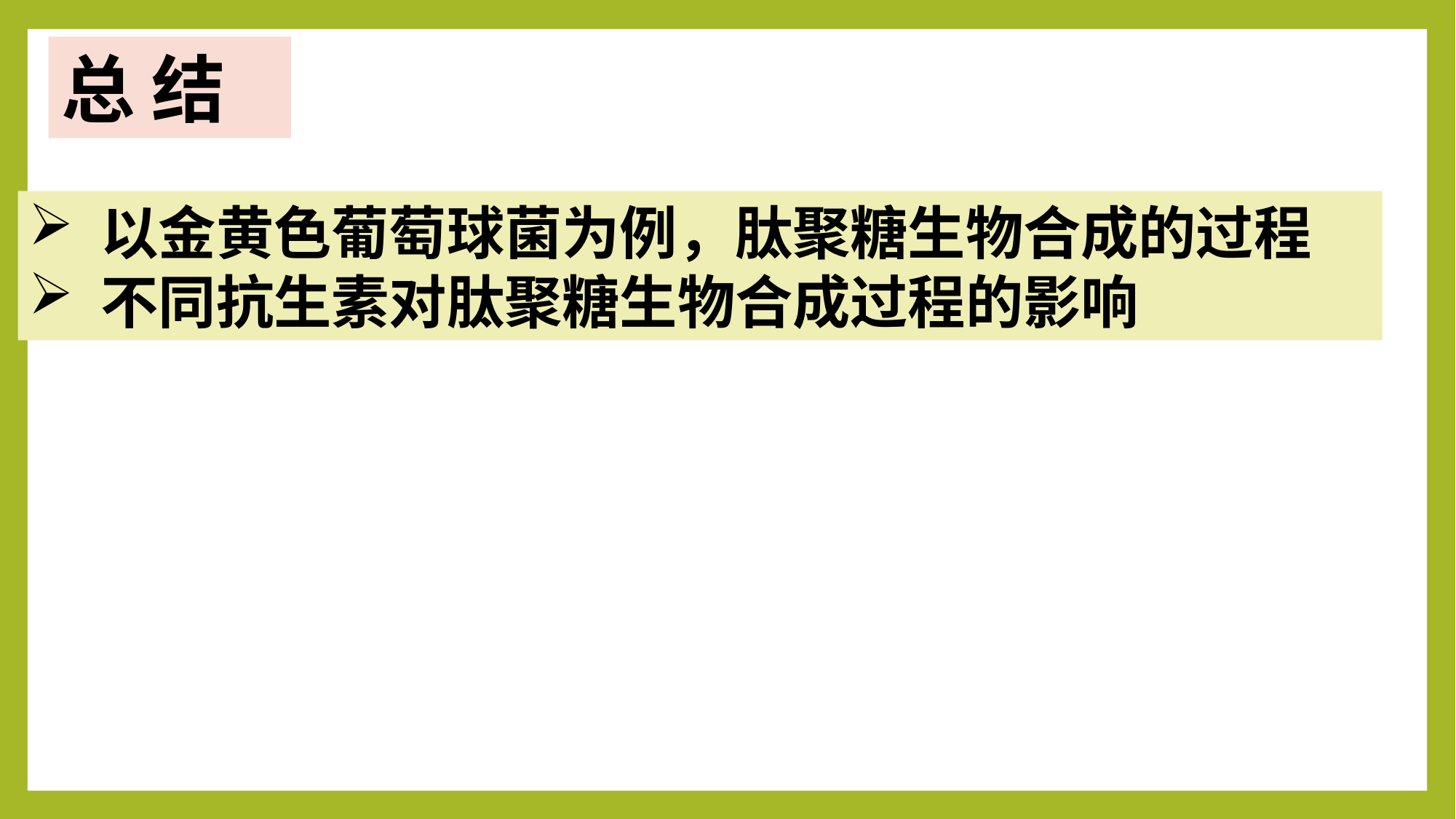

总 结
以金黄色葡萄球菌为例，肽聚糖生物合成的过程
不同抗生素对肽聚糖生物合成过程的影响